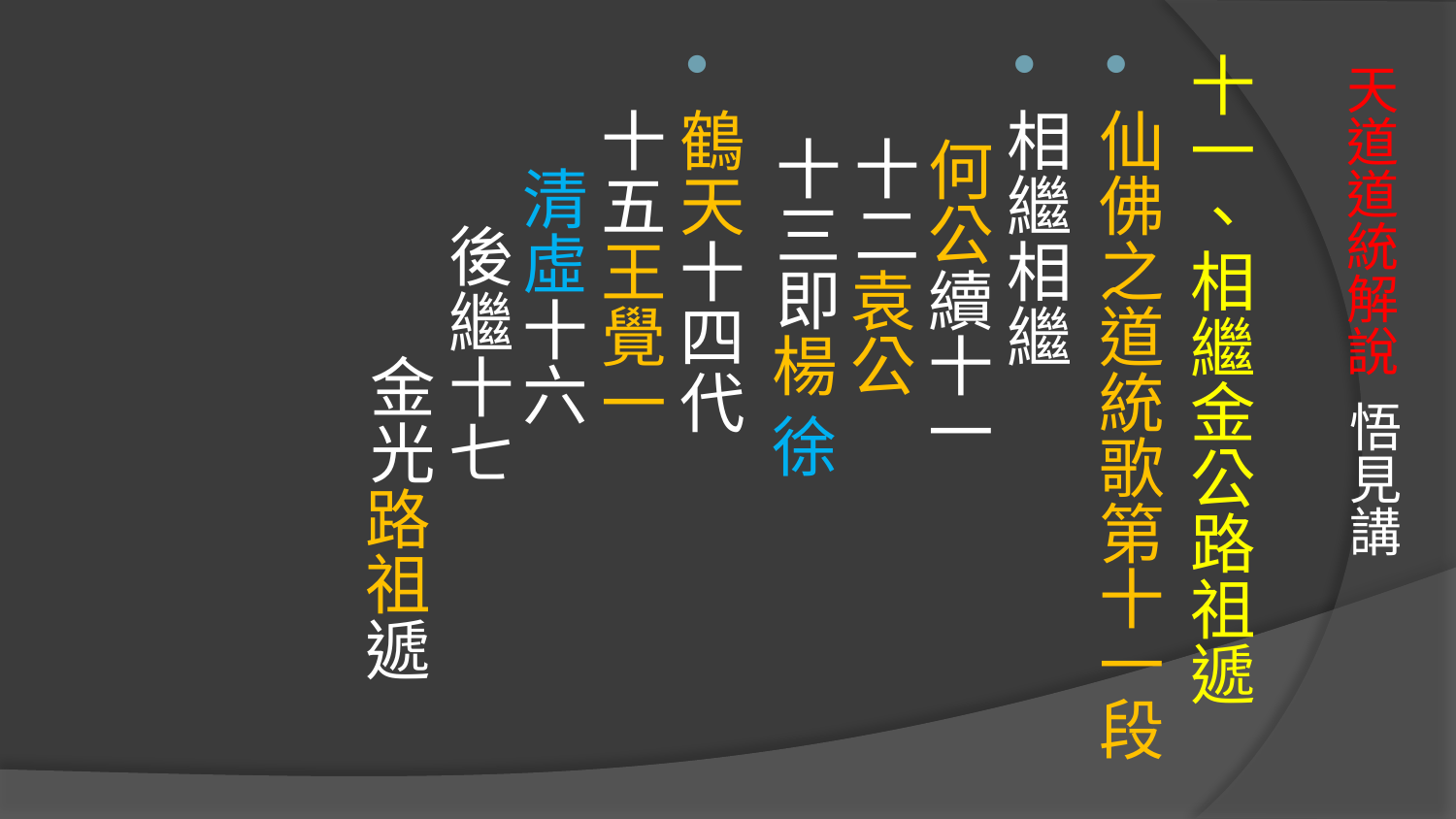

十一、相繼金公路祖遞
仙佛之道統歌第十一段
相繼相繼　                          何公續十一　                   十二袁公　                        十三即楊 徐
鶴天十四代　                   十五王覺一　                       清虛十六　                            後繼十七　                                 金光路祖遞

# 天道道統解說  悟見講